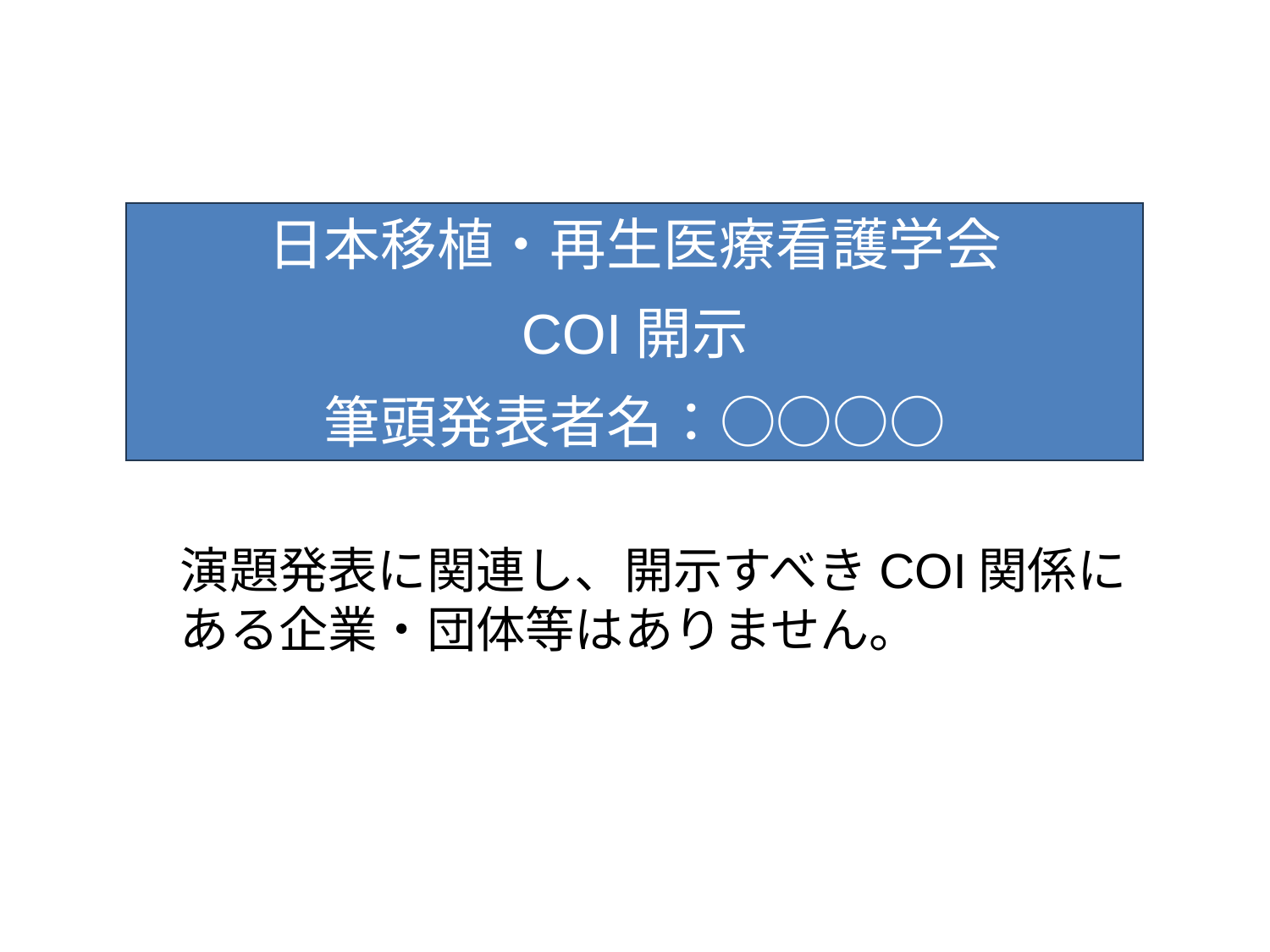

日本移植・再生医療看護学会
COI開示
筆頭発表者名：○○○○
演題発表に関連し、開示すべきCOI関係にある企業・団体等はありません。